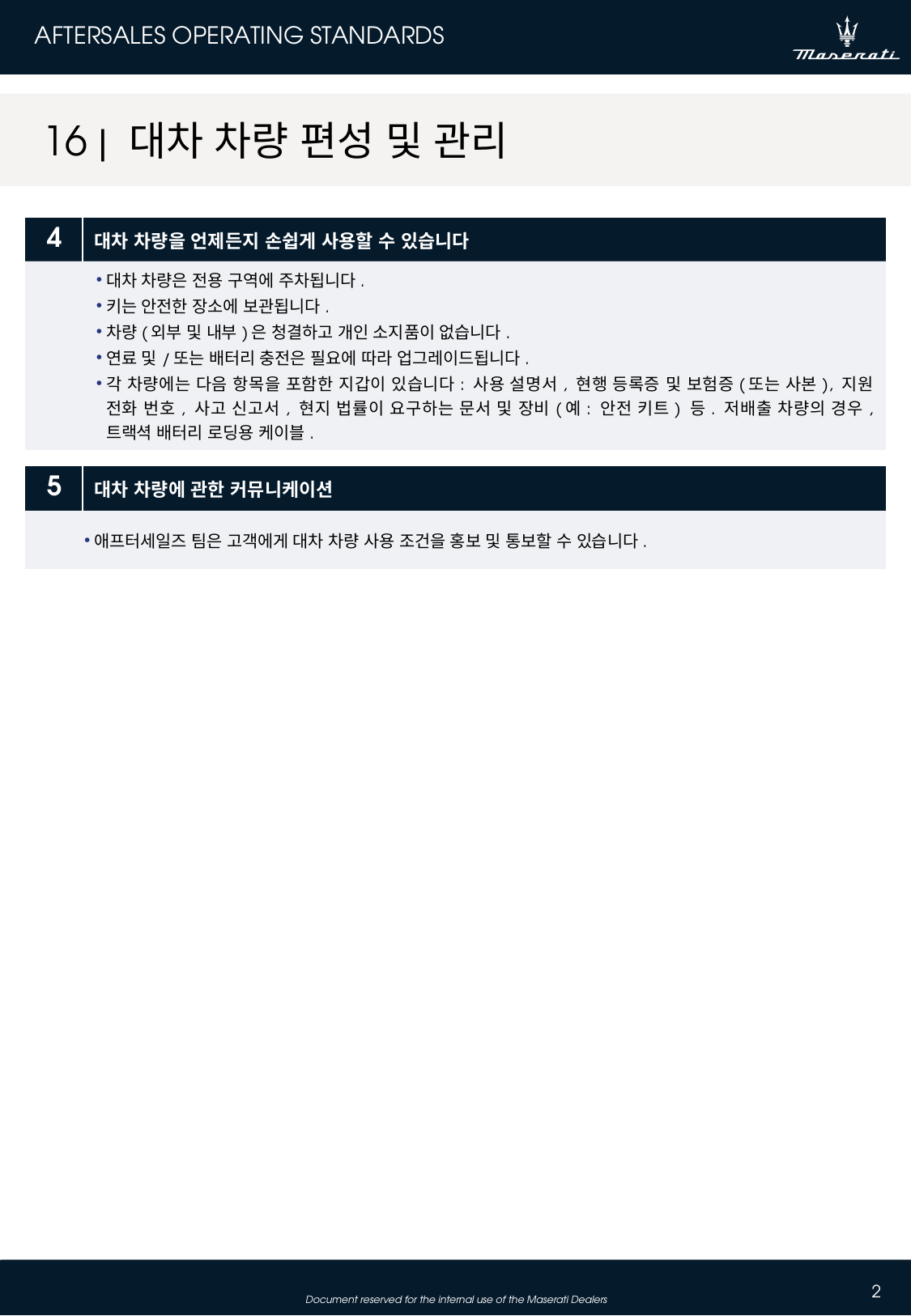

16 | 대차 차량 편성 및 관리
| 4 | 대차 차량을 언제든지 손쉽게 사용할 수 있습니다 |  |
| --- | --- | --- |
|  | 대차 차량은 전용 구역에 주차됩니다. 키는 안전한 장소에 보관됩니다. 차량(외부 및 내부)은 청결하고 개인 소지품이 없습니다. 연료 및/또는 배터리 충전은 필요에 따라 업그레이드됩니다. 각 차량에는 다음 항목을 포함한 지갑이 있습니다: 사용 설명서, 현행 등록증 및 보험증(또는 사본), 지원 전화 번호, 사고 신고서, 현지 법률이 요구하는 문서 및 장비(예: 안전 키트) 등. 저배출 차량의 경우, 트랙셕 배터리 로딩용 케이블. |  |
| 5 | 대차 차량에 관한 커뮤니케이션 |  |
| --- | --- | --- |
| 애프터세일즈 팀은 고객에게 대차 차량 사용 조건을 홍보 및 통보할 수 있습니다. |  |  |
2